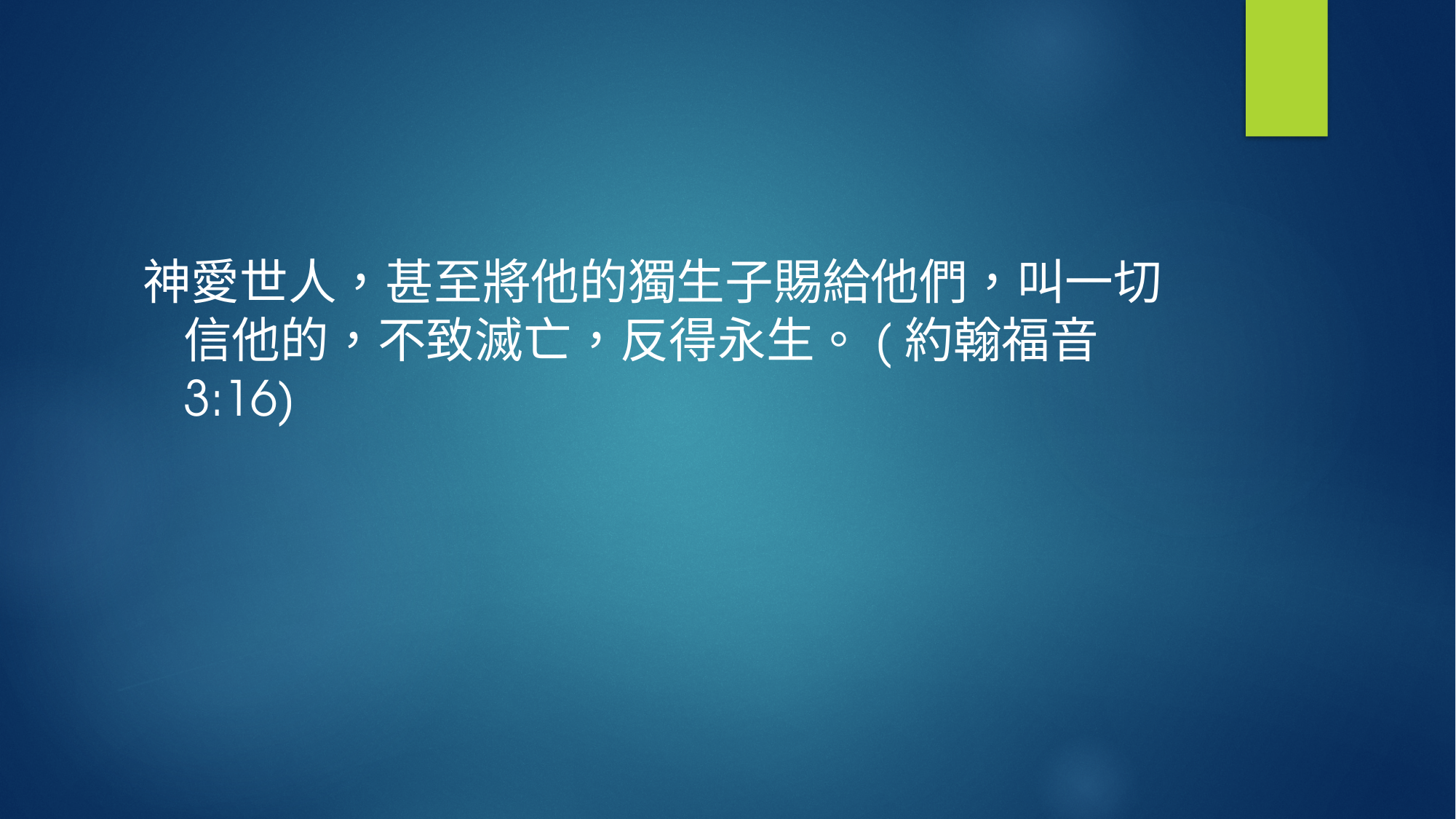

神愛世人，甚至將他的獨生子賜給他們，叫一切信他的，不致滅亡，反得永生。(約翰福音3:16)